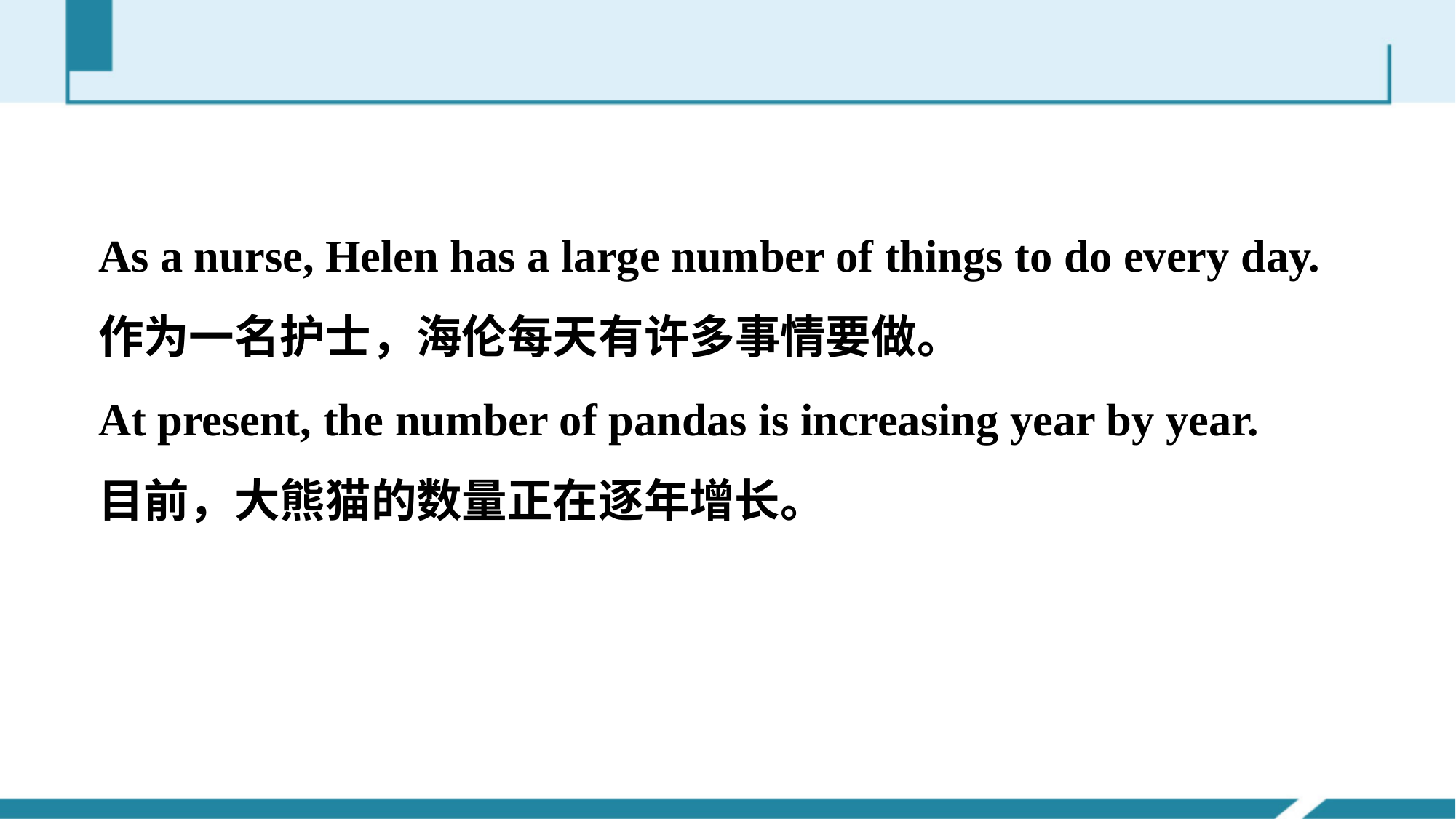

As a nurse, Helen has a large number of things to do every day.
作为一名护士，海伦每天有许多事情要做。
At present, the number of pandas is increasing year by year.
目前，大熊猫的数量正在逐年增长。